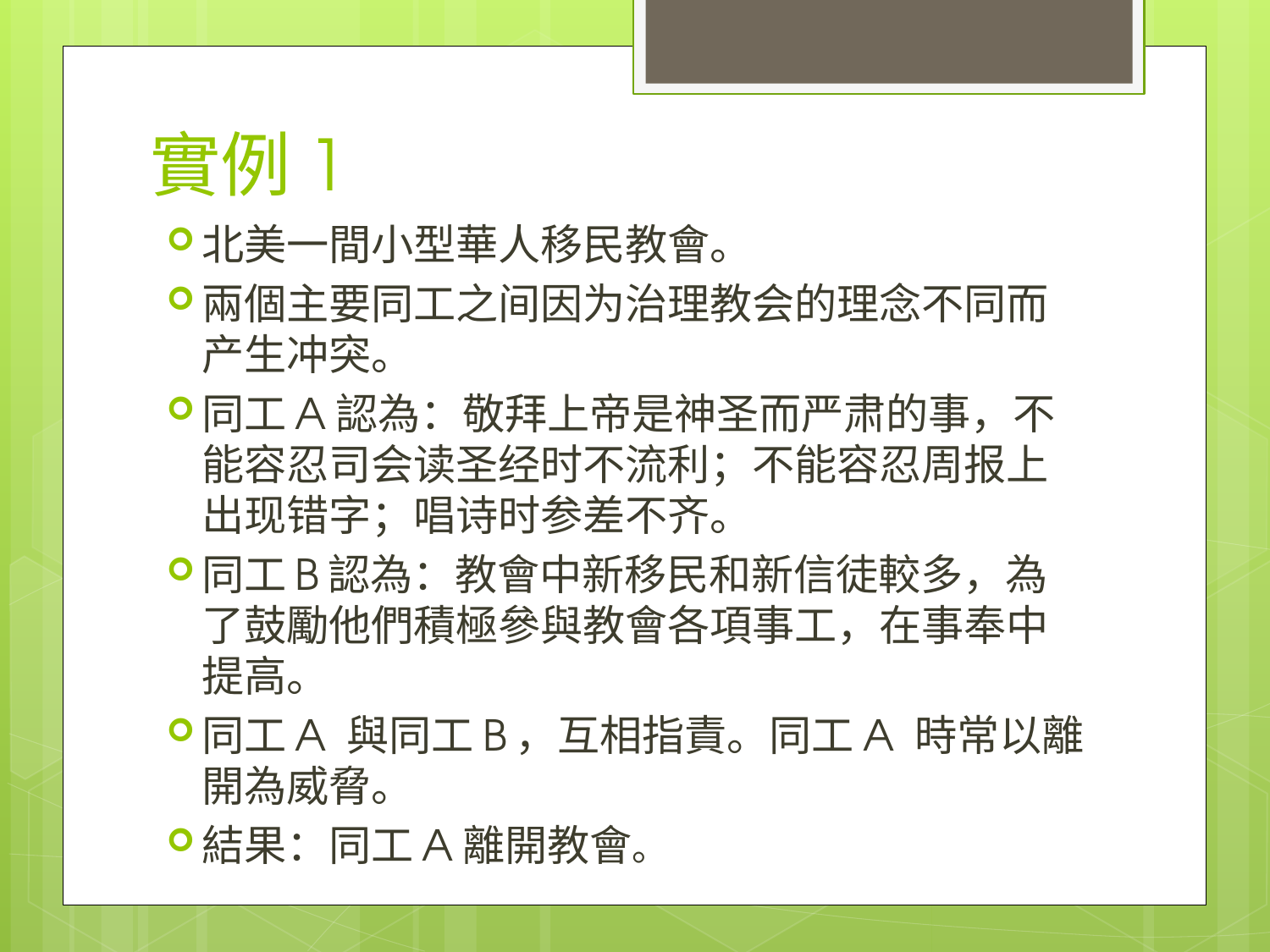

# 實例1
北美一間小型華人移民教會。
兩個主要同工之间因为治理教会的理念不同而产生冲突。
同工A認為：敬拜上帝是神圣而严肃的事，不能容忍司会读圣经时不流利；不能容忍周报上出现错字；唱诗时参差不齐。
同工B認為：教會中新移民和新信徒較多，為了鼓勵他們積極參與教會各項事工，在事奉中提高。
同工A 與同工B，互相指責。同工A 時常以離開為威脅。
結果：同工A離開教會。